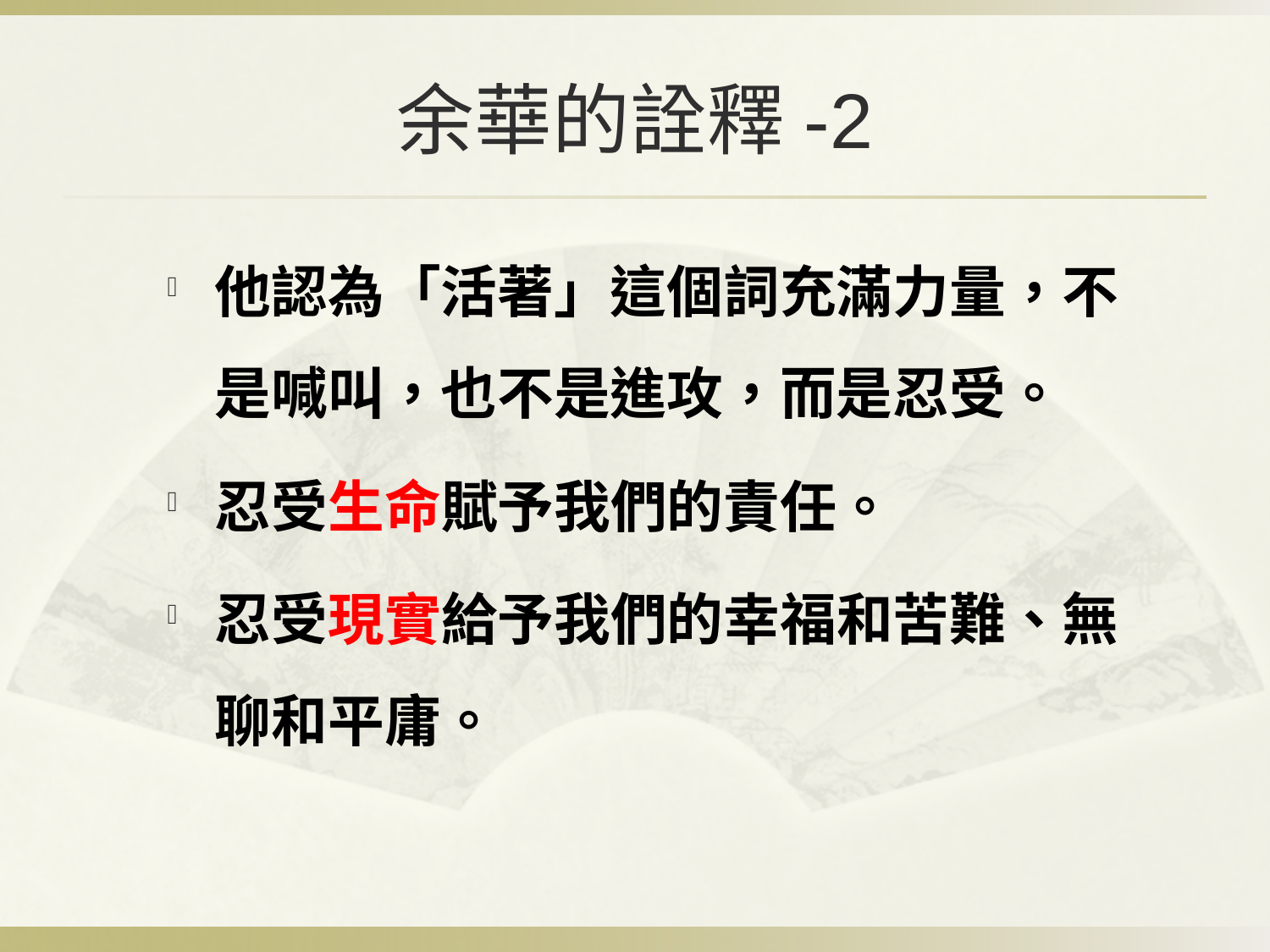

# 余華的詮釋-2
他認為「活著」這個詞充滿力量，不是喊叫，也不是進攻，而是忍受。
忍受生命賦予我們的責任。
忍受現實給予我們的幸福和苦難、無聊和平庸。